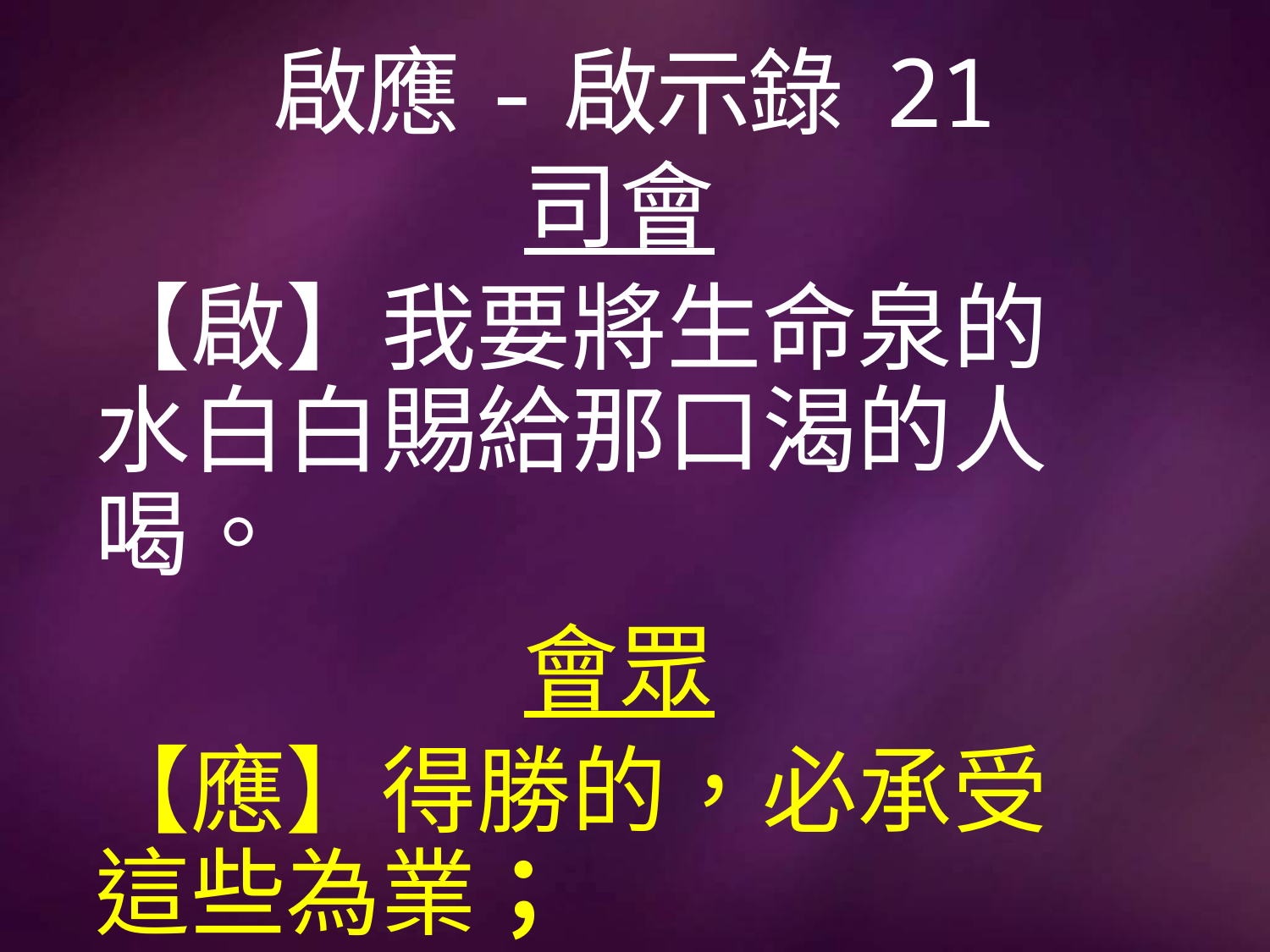

# 啟應-啟示錄 21
司會
【啟】我要將生命泉的水白白賜給那口渴的人喝。

會眾
【應】得勝的，必承受這些為業；